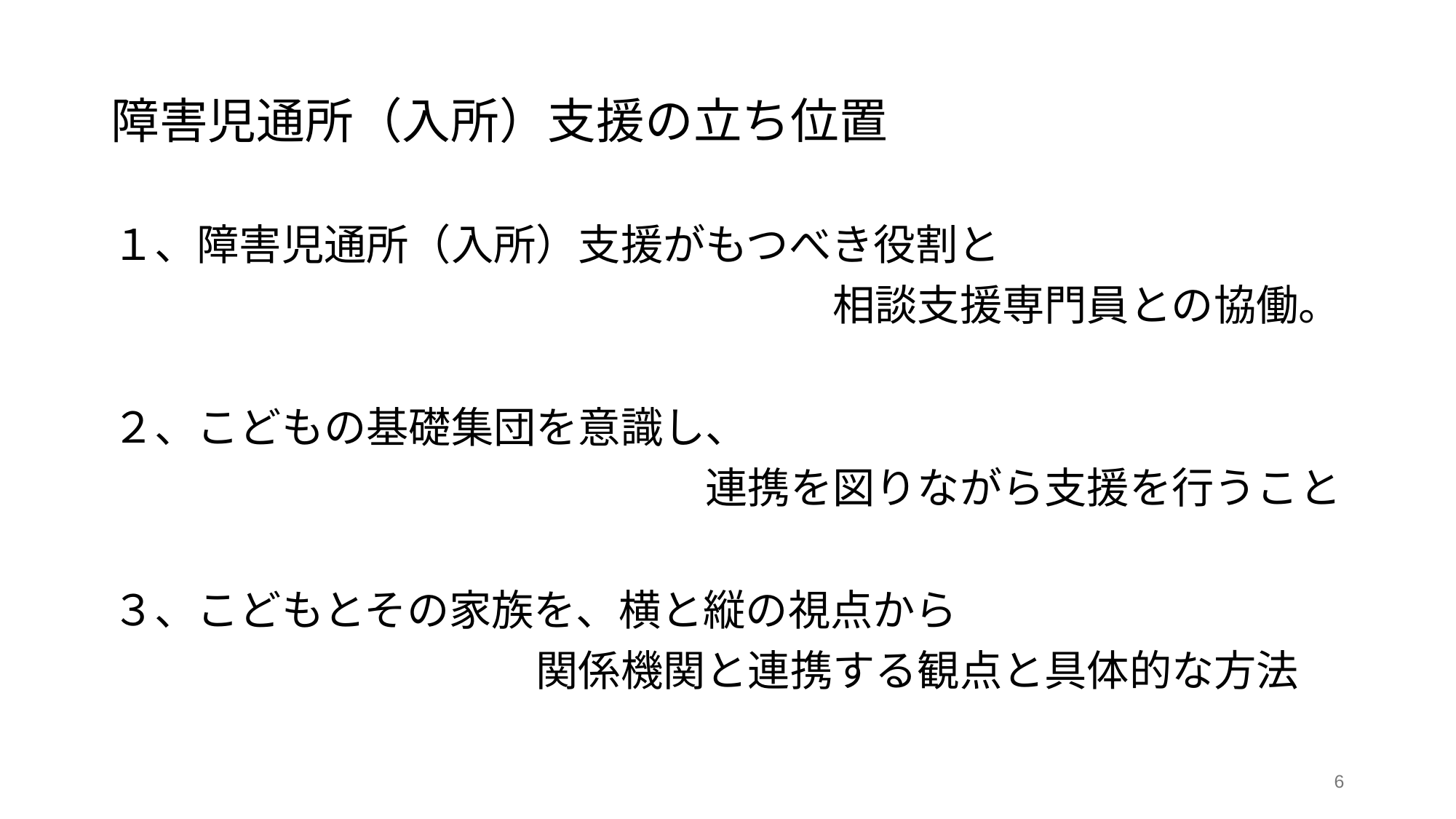

# 障害児通所（入所）支援の立ち位置
１、障害児通所（入所）支援がもつべき役割と
　　　　　　　　　　　　　　　　　相談支援専門員との協働。

２、こどもの基礎集団を意識し、
　　　　　　　　　　　　　　連携を図りながら支援を行うこと

３、こどもとその家族を、横と縦の視点から
　　　　　　　　　　関係機関と連携する観点と具体的な方法

6